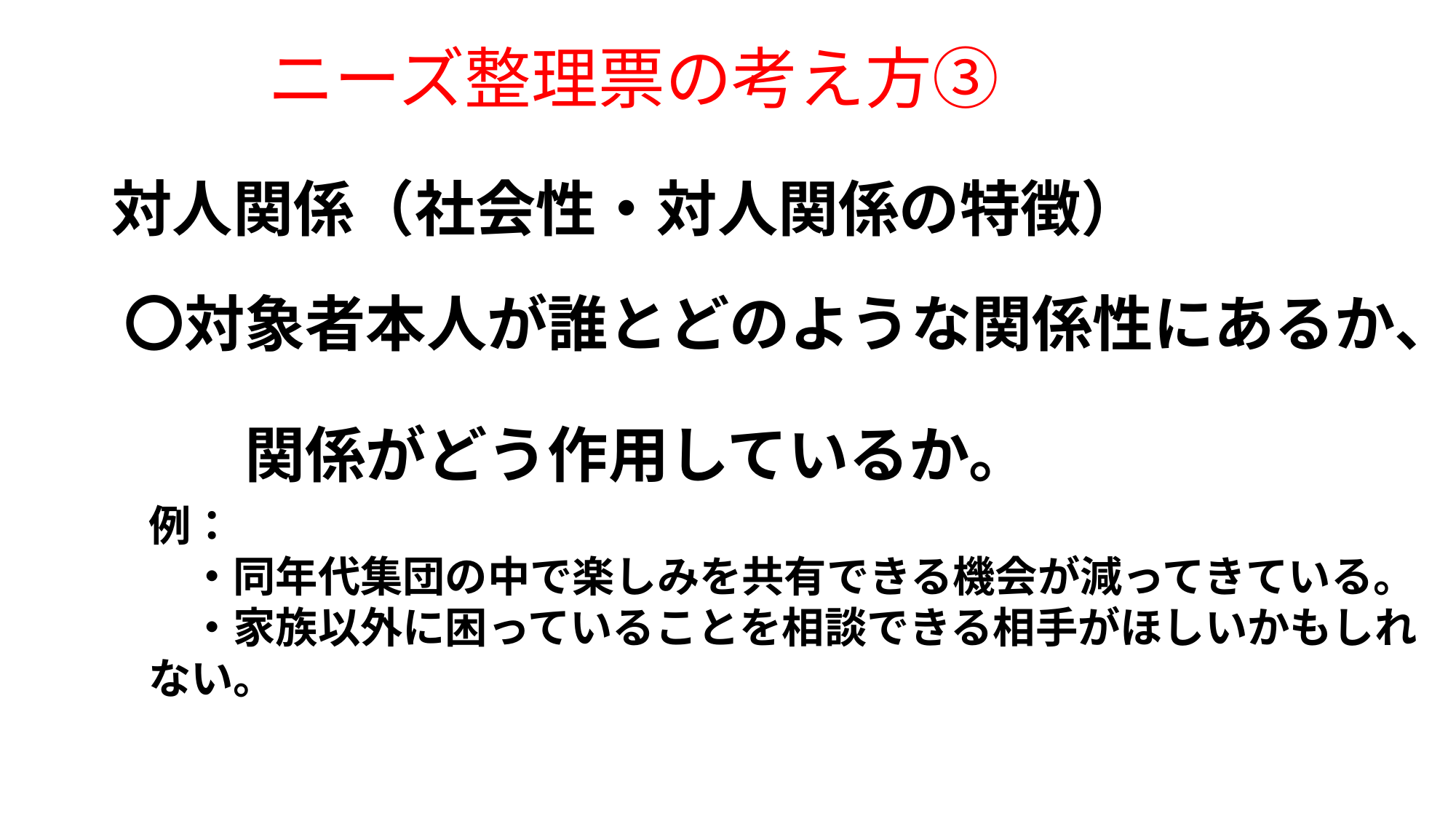

# ニーズ整理票の考え方③
対人関係（社会性・対人関係の特徴）
〇対象者本人が誰とどのような関係性にあるか、
　　関係がどう作用しているか。
例：
　・同年代集団の中で楽しみを共有できる機会が減ってきている。
　・家族以外に困っていることを相談できる相手がほしいかもしれない。